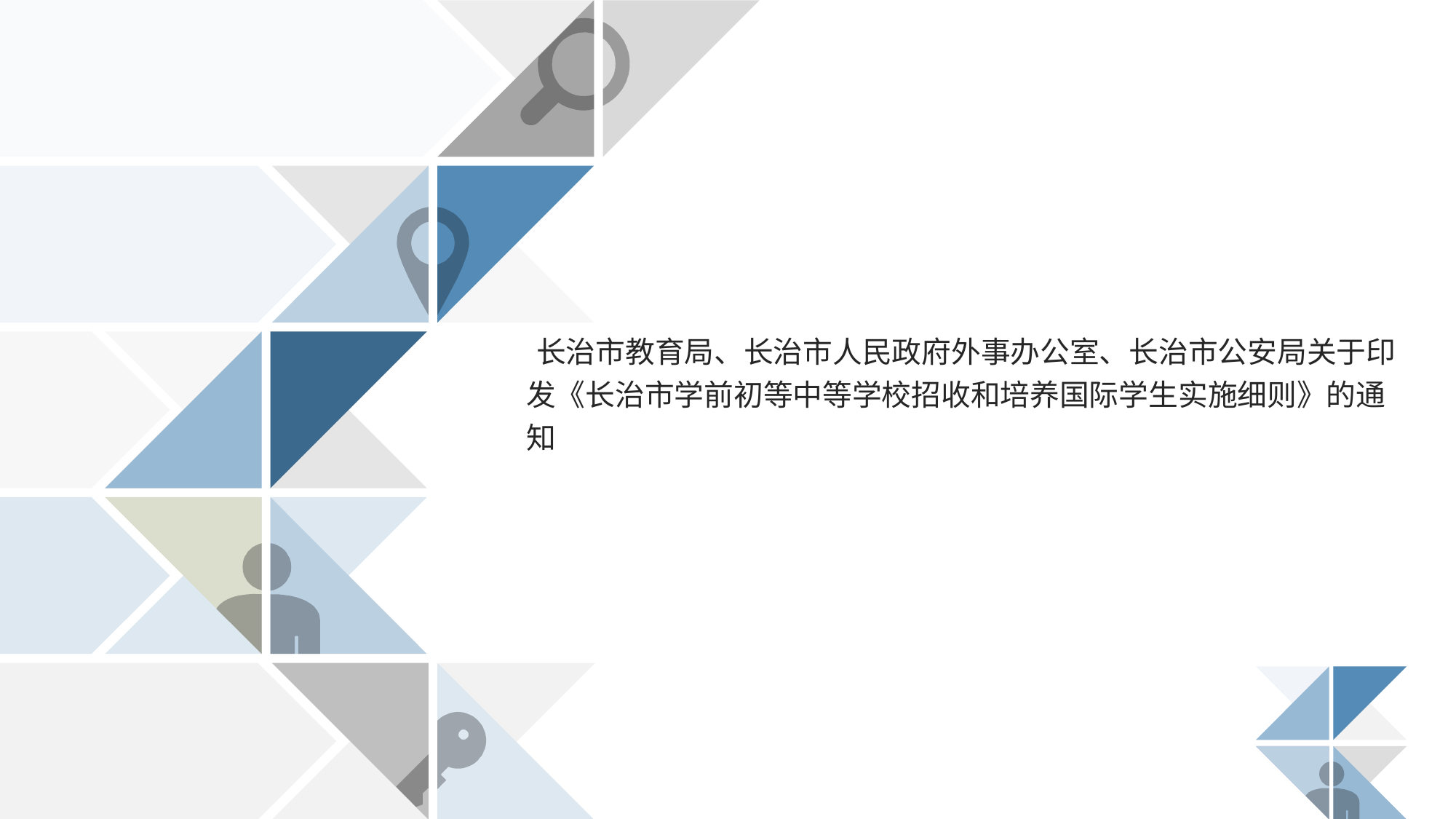

# 长治市教育局、长治市人民政府外事办公室、长治市公安局关于印发《长治市学前初等中等学校招收和培养国际学生实施细则》的通知